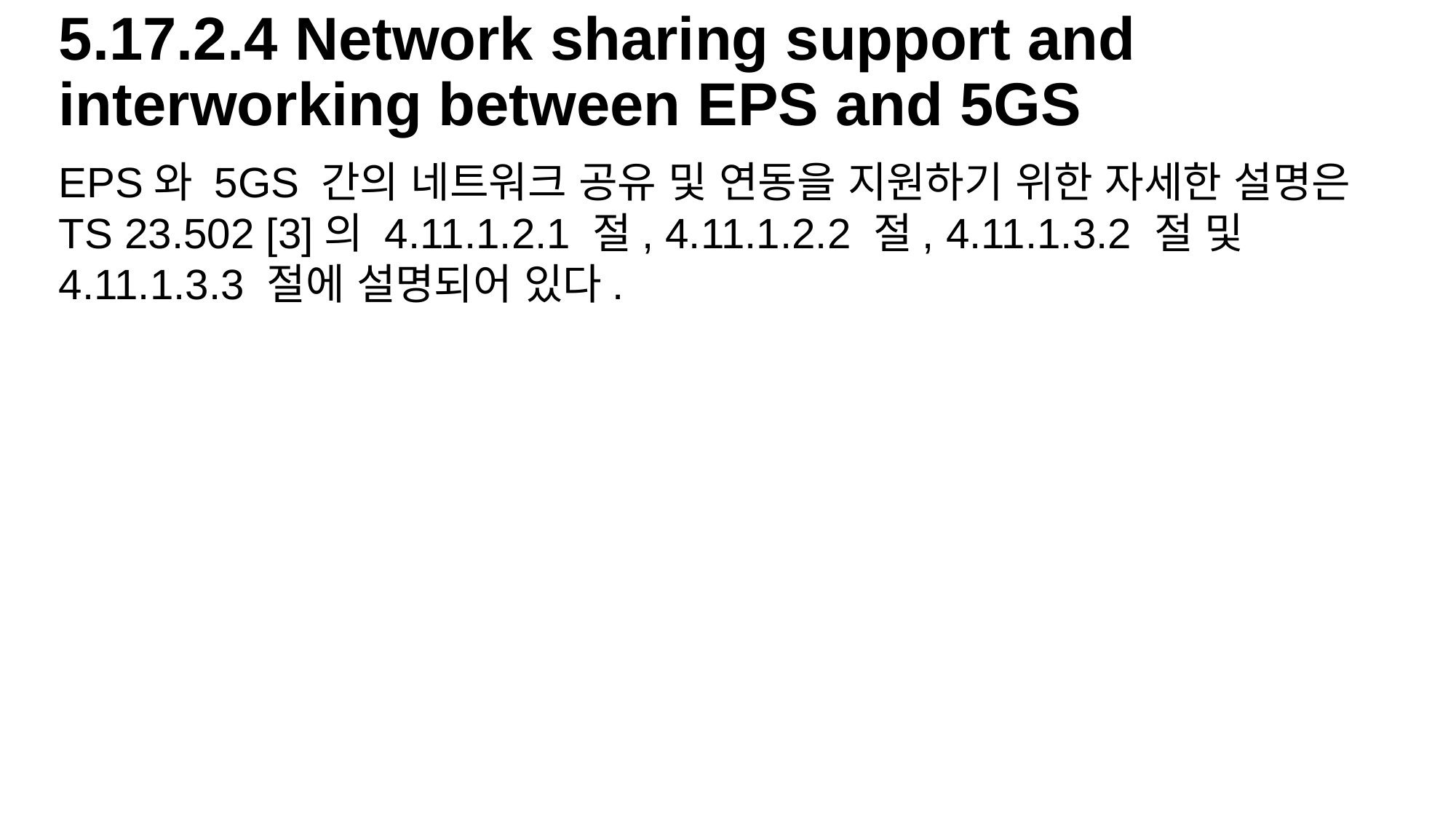

# 5.17.2.4 Network sharing support and interworking between EPS and 5GS
EPS와 5GS 간의 네트워크 공유 및 연동을 지원하기 위한 자세한 설명은 TS 23.502 [3]의 4.11.1.2.1 절, 4.11.1.2.2 절, 4.11.1.3.2 절 및 4.11.1.3.3 절에 설명되어 있다.